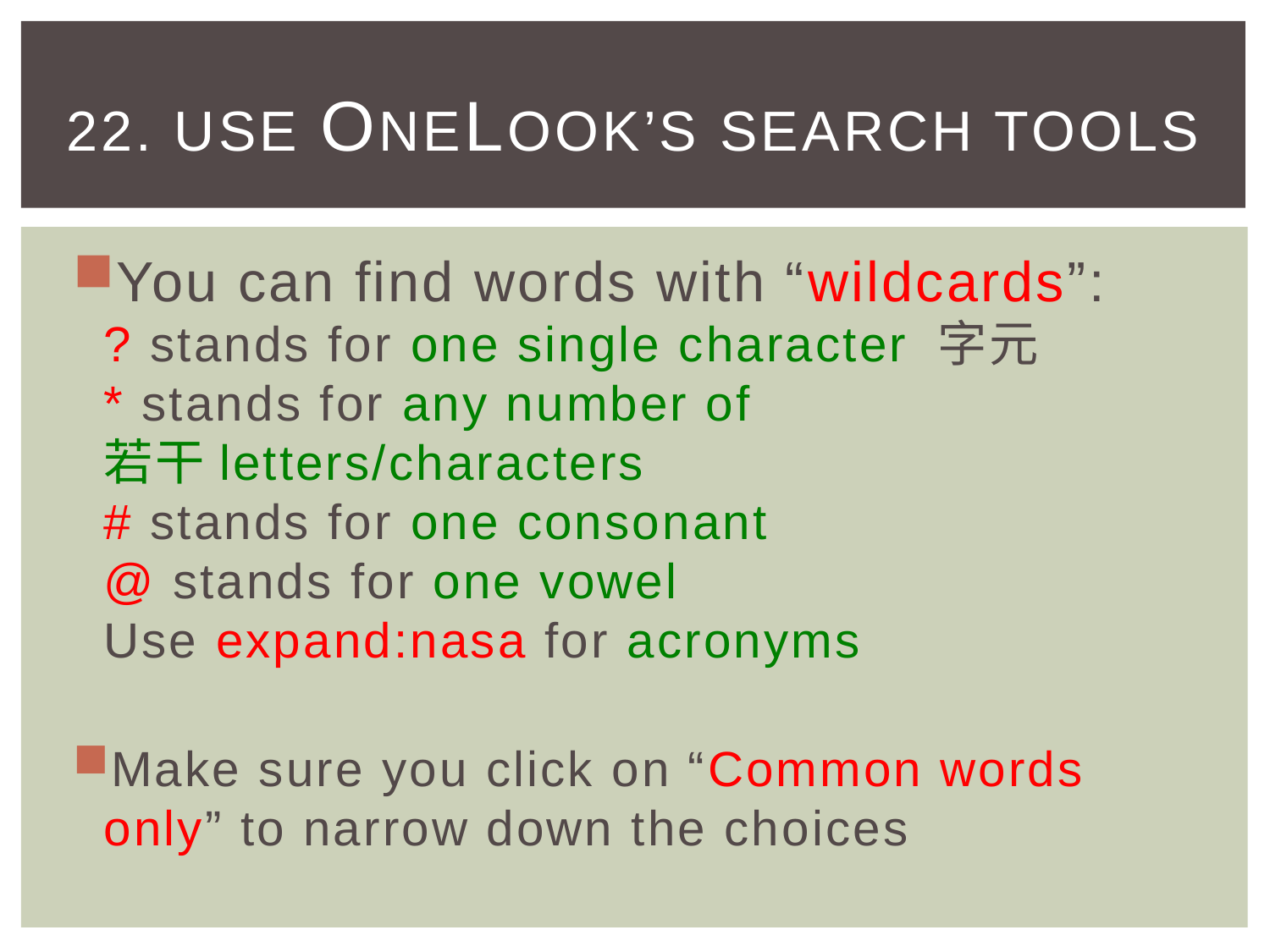

# 22. Use onelook’s search tools
You can find words with “wildcards”:
? stands for one single character 字元
* stands for any number of 若干letters/characters
# stands for one consonant
@ stands for one vowel
Use expand:nasa for acronyms
Make sure you click on “Common words only” to narrow down the choices